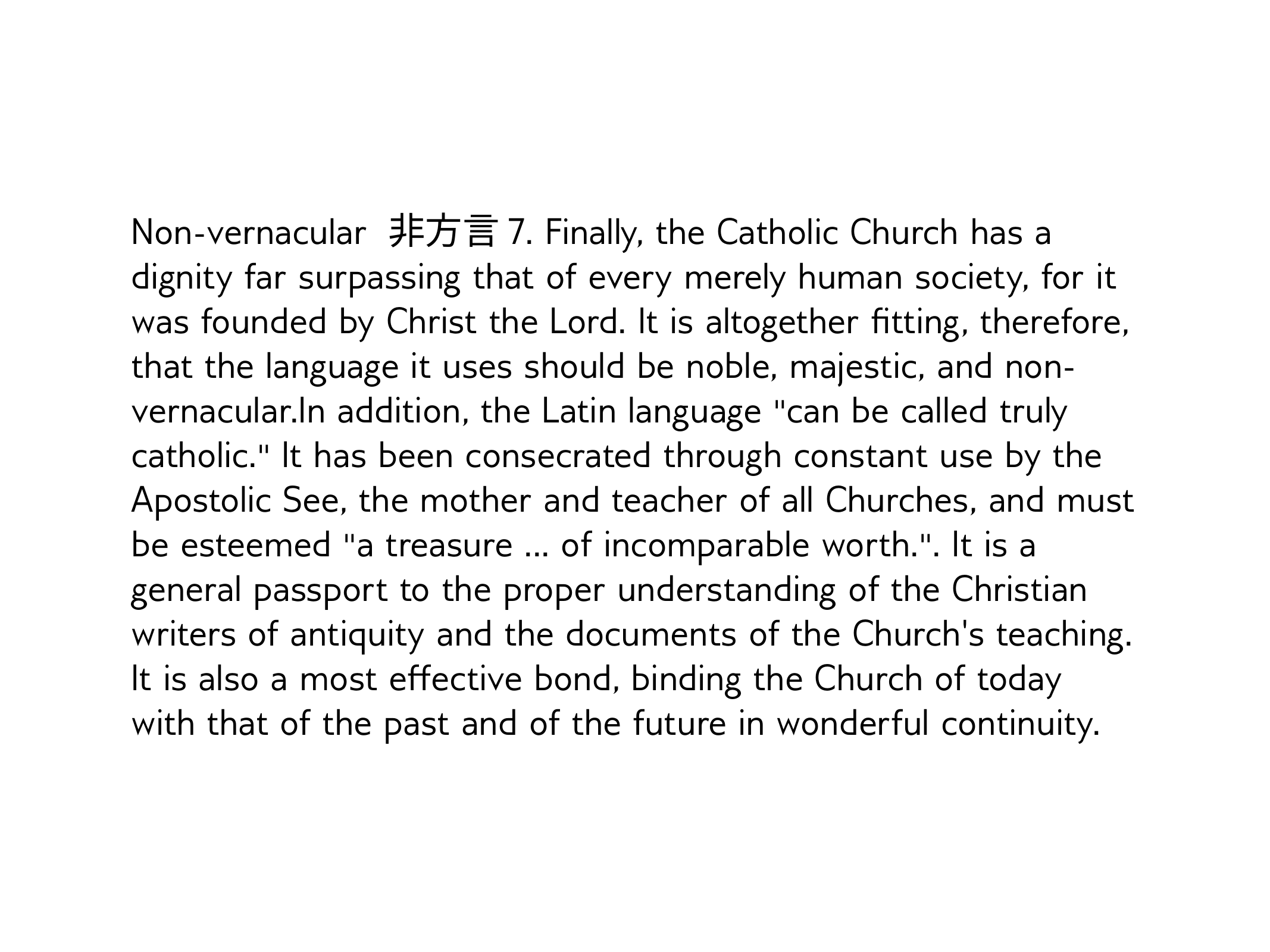

Non-vernacular 非方言7. Finally, the Catholic Church has a dignity far surpassing that of every merely human society, for it was founded by Christ the Lord. It is altogether fitting, therefore, that the language it uses should be noble, majestic, and non-vernacular.In addition, the Latin language "can be called truly catholic." It has been consecrated through constant use by the Apostolic See, the mother and teacher of all Churches, and must be esteemed "a treasure ... of incomparable worth.". It is a general passport to the proper understanding of the Christian writers of antiquity and the documents of the Church's teaching. It is also a most effective bond, binding the Church of today with that of the past and of the future in wonderful continuity.